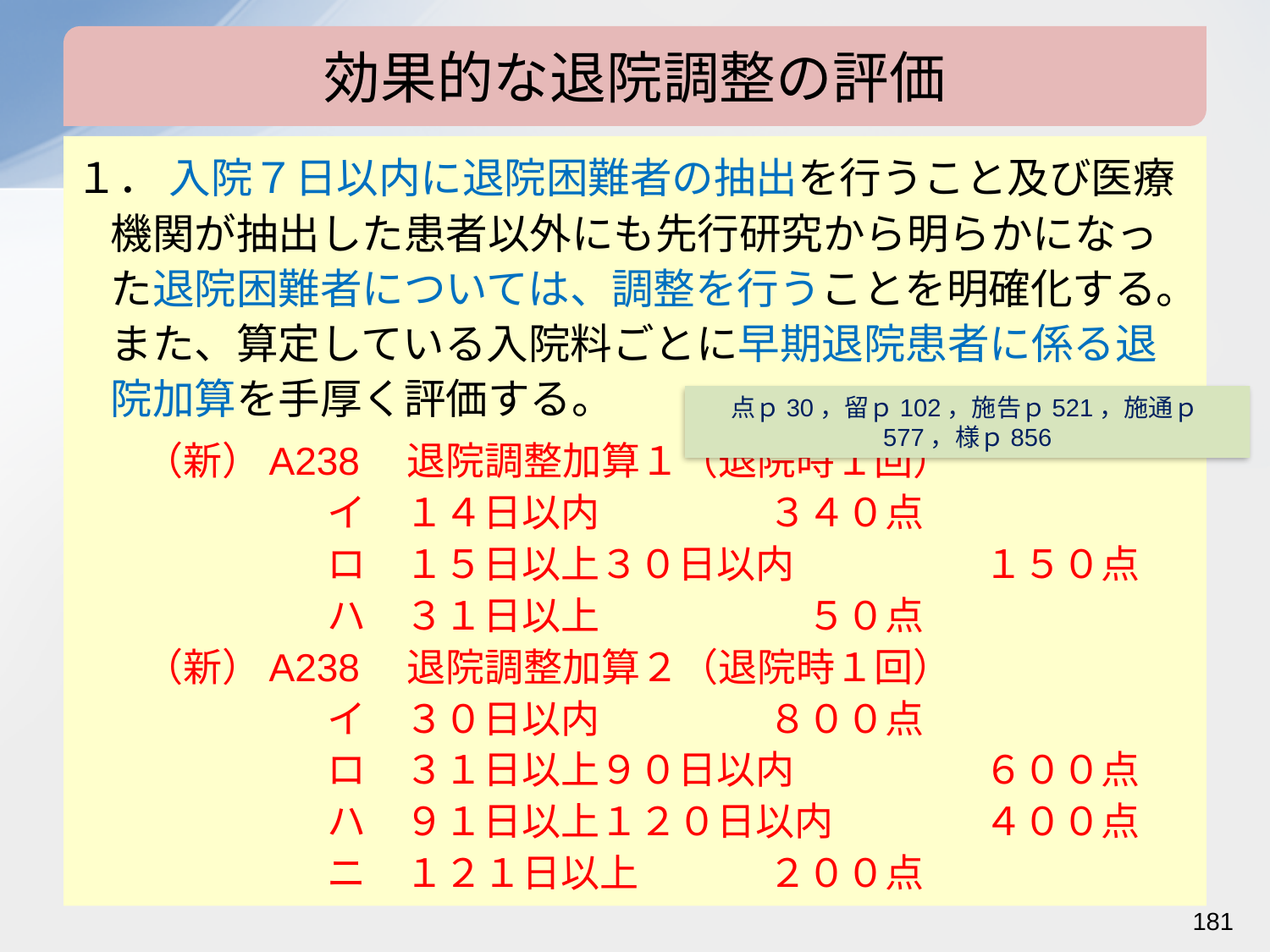

効果的な退院調整の評価
１． 入院７日以内に退院困難者の抽出を行うこと及び医療機関が抽出した患者以外にも先行研究から明らかになった退院困難者については、調整を行うことを明確化する。また、算定している入院料ごとに早期退院患者に係る退院加算を手厚く評価する。
（新）A238　退院調整加算１（退院時１回）
イ　１４日以内		　　　３４０点
ロ　１５日以上３０日以内	　　　１５０点
ハ　３１日以上		　　　　５０点
（新）A238　退院調整加算２（退院時１回）
イ　３０日以内		　　　８００点
ロ　３１日以上９０日以内	　　　６００点
ハ　９１日以上１２０日以内	　　　４００点
ニ　１２１日以上		　　　２００点
点ｐ30，留ｐ102，施告ｐ521，施通ｐ577，様ｐ856
181